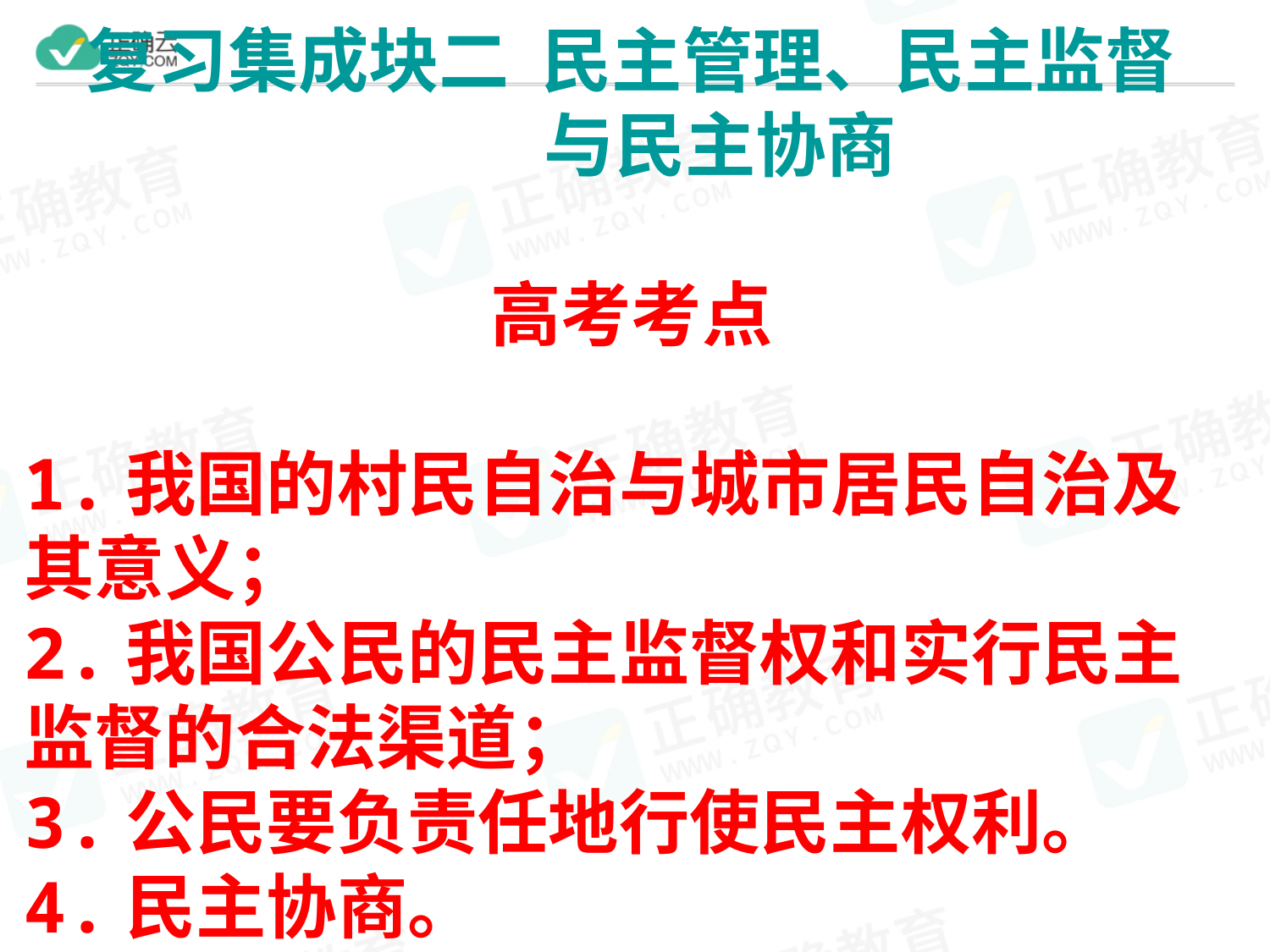

复习集成块二  民主管理、民主监督
          与民主协商

高考考点

1.我国的村民自治与城市居民自治及其意义；
2.我国公民的民主监督权和实行民主监督的合法渠道；
3.公民要负责任地行使民主权利。
4.民主协商。